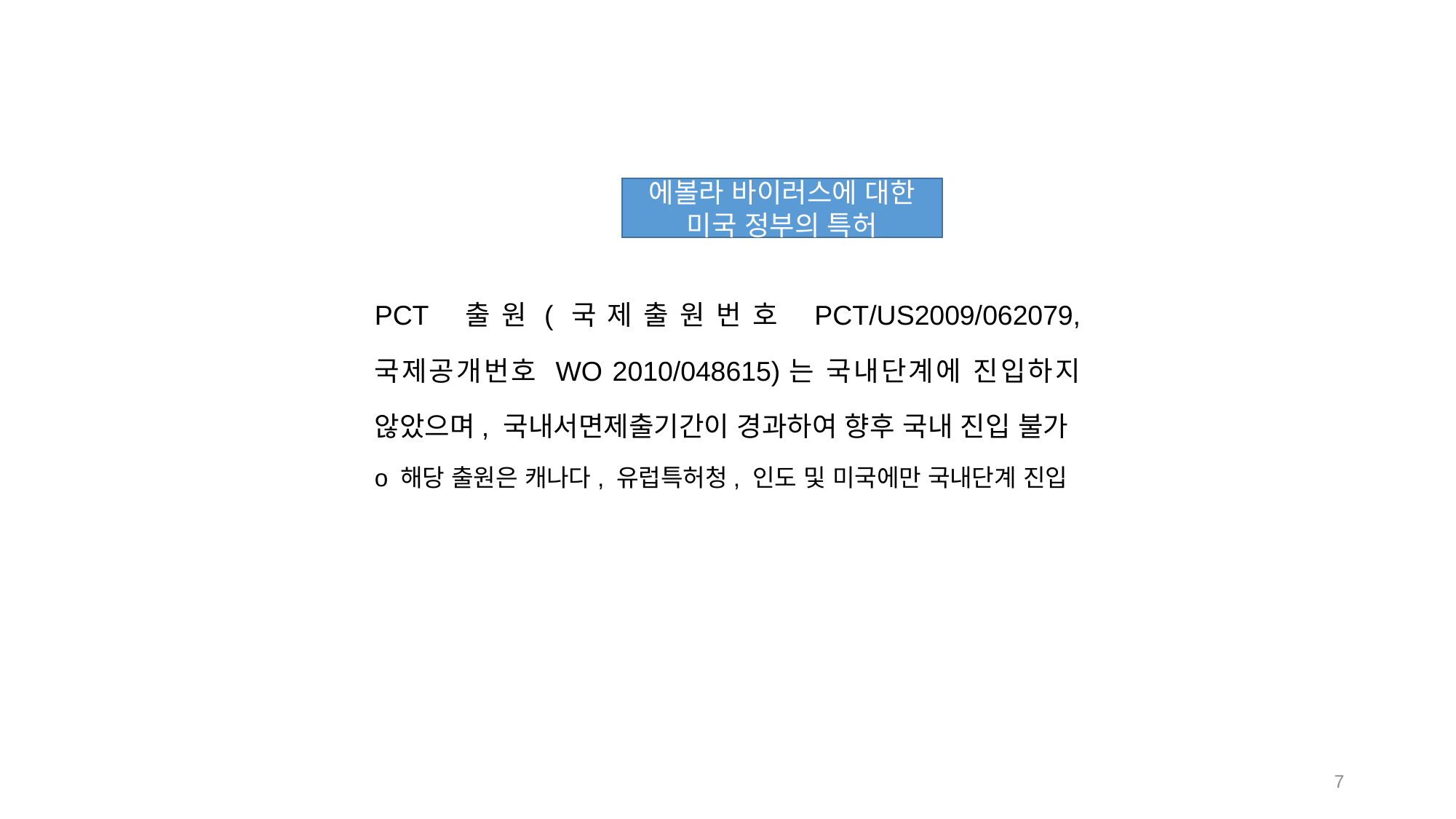

에볼라 바이러스에 대한 미국 정부의 특허
PCT 출원(국제출원번호 PCT/US2009/062079, 국제공개번호 WO 2010/048615)는 국내단계에 진입하지 않았으며, 국내서면제출기간이 경과하여 향후 국내 진입 불가
o 해당 출원은 캐나다, 유럽특허청, 인도 및 미국에만 국내단계 진입
7